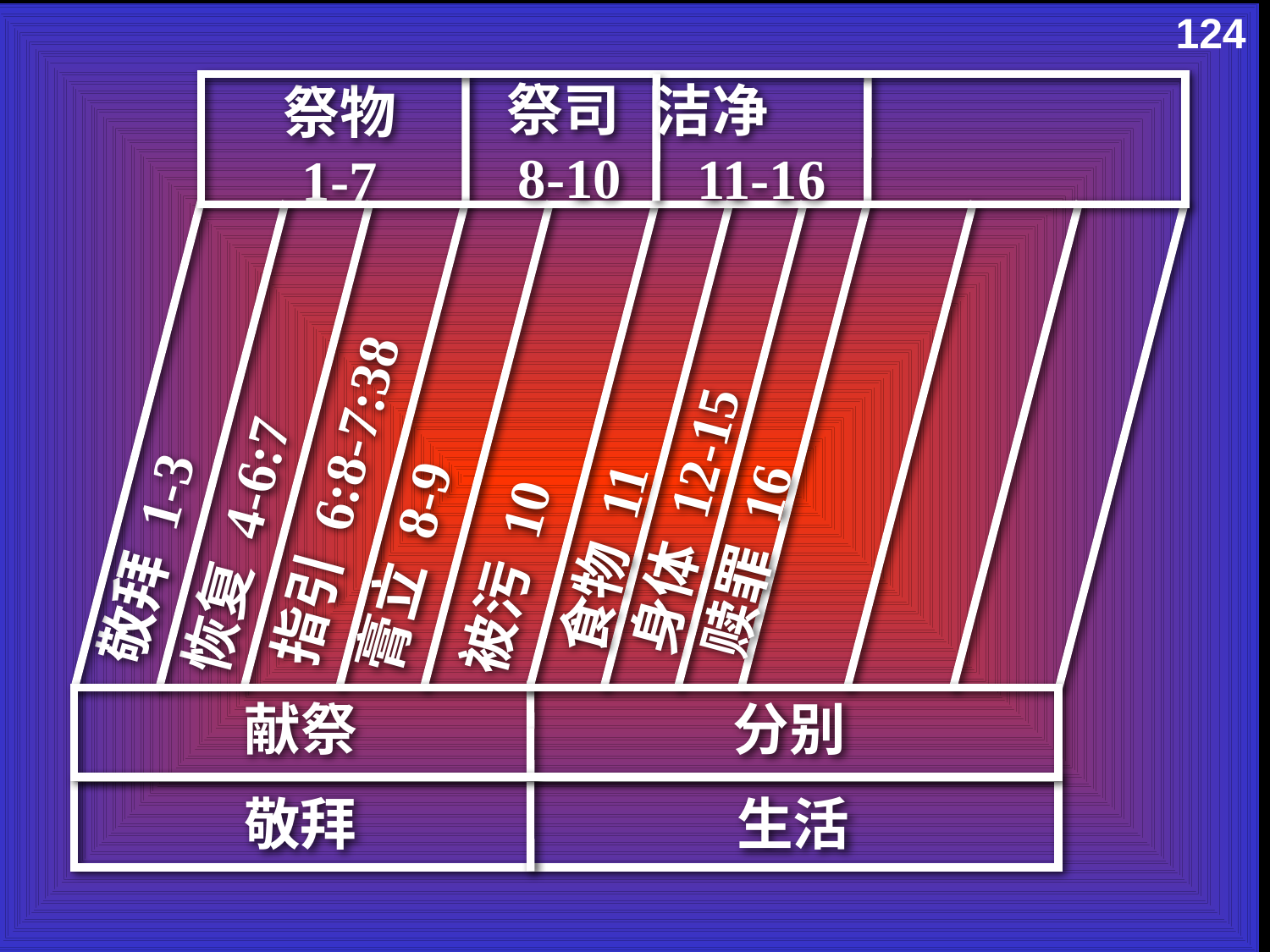

Leviticus 11-16 Chart
124

祭司8-10
洁净        11-16
祭物 1-7

指引 6:8-7:38
敬拜 1-3
恢复 4-6:7
赎罪 16
被污 10
膏立 8-9
身体 12-15
食物 11

献祭
分别

生活
敬拜